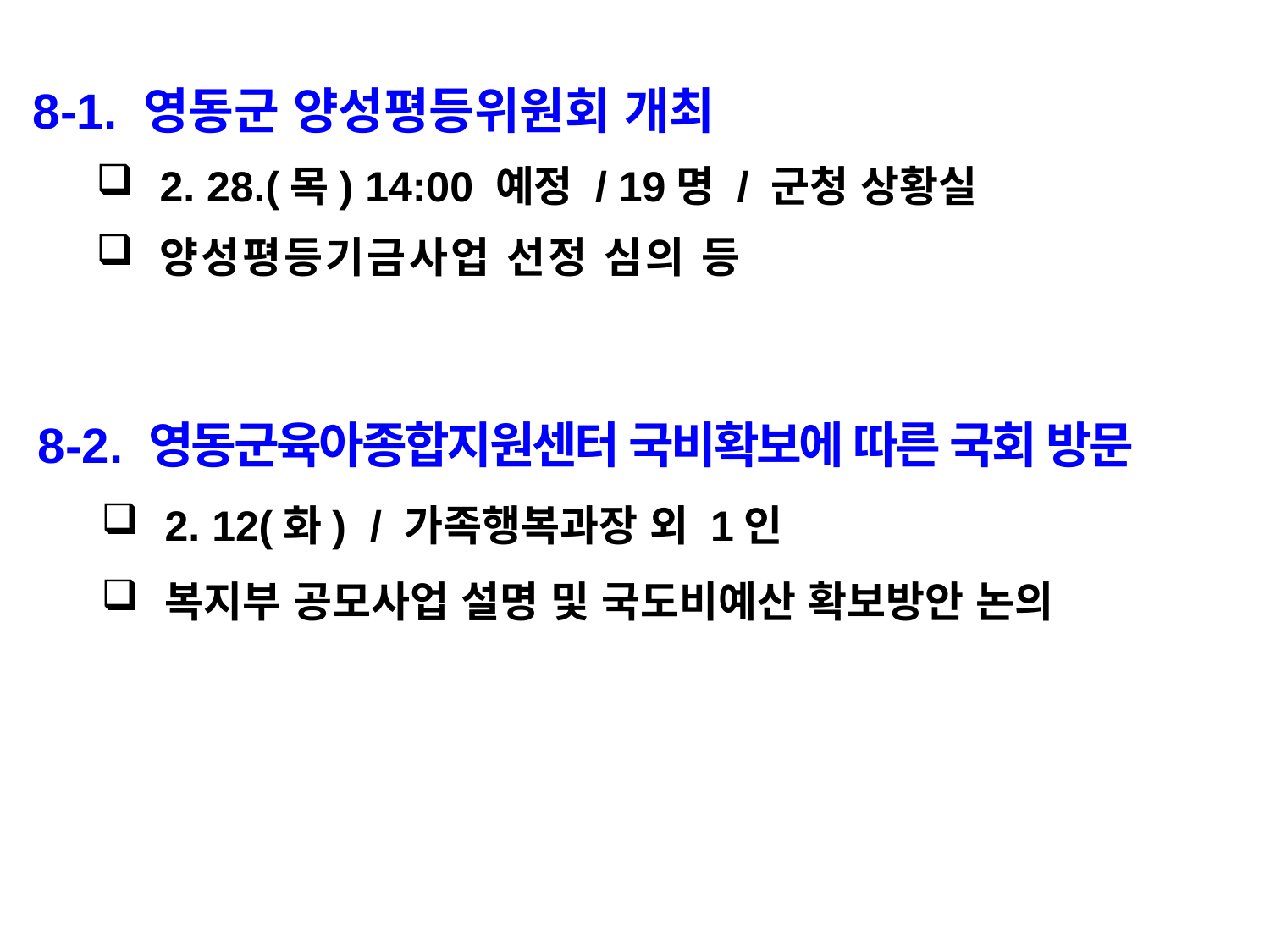

8-1. 영동군 양성평등위원회 개최
2. 28.(목) 14:00 예정 / 19명 / 군청 상황실
양성평등기금사업 선정 심의 등

8-2. 영동군육아종합지원센터 국비확보에 따른 국회 방문
2. 12(화)  / 가족행복과장 외 1인
복지부 공모사업 설명 및 국도비예산 확보방안 논의